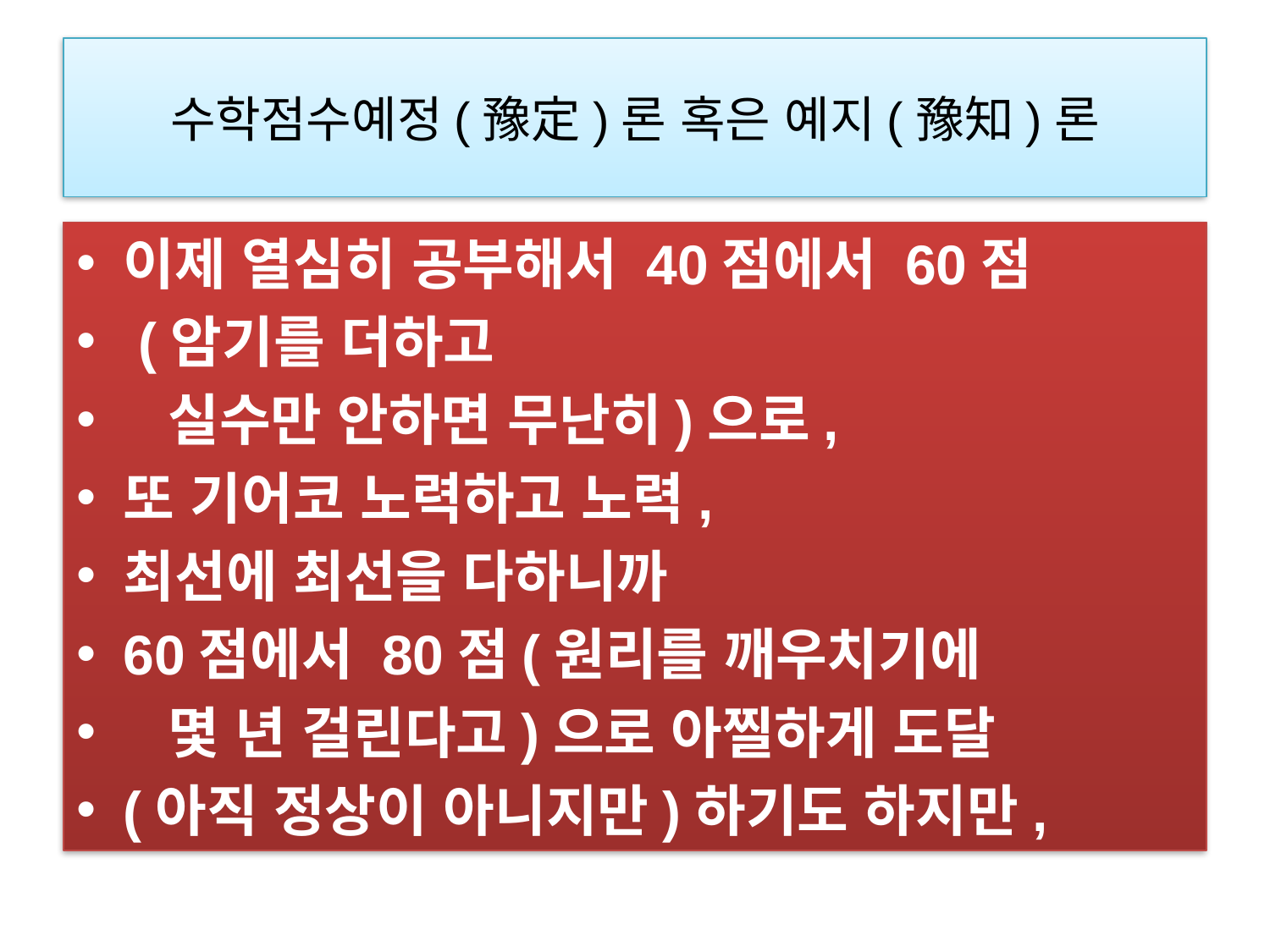

# 수학점수예정(豫定)론 혹은 예지(豫知)론
이제 열심히 공부해서 40점에서 60점
 (암기를 더하고
  실수만 안하면 무난히)으로,
또 기어코 노력하고 노력,
최선에 최선을 다하니까
60점에서 80점(원리를 깨우치기에
  몇 년 걸린다고)으로 아찔하게 도달
(아직 정상이 아니지만)하기도 하지만,